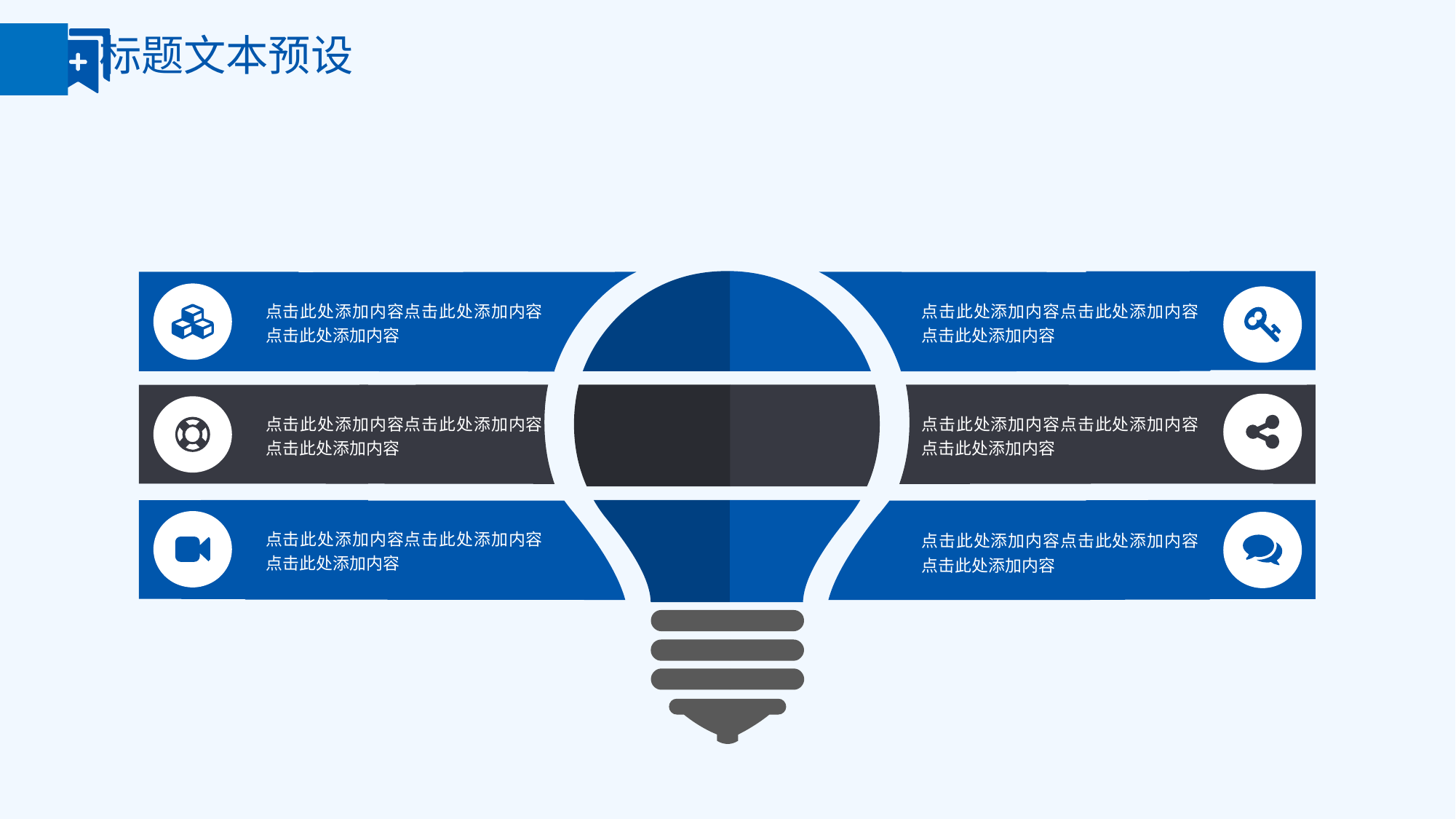

标题文本预设

点击此处添加内容点击此处添加内容点击此处添加内容
点击此处添加内容点击此处添加内容点击此处添加内容

点击此处添加内容点击此处添加内容点击此处添加内容
点击此处添加内容点击此处添加内容点击此处添加内容

点击此处添加内容点击此处添加内容点击此处添加内容
点击此处添加内容点击此处添加内容点击此处添加内容